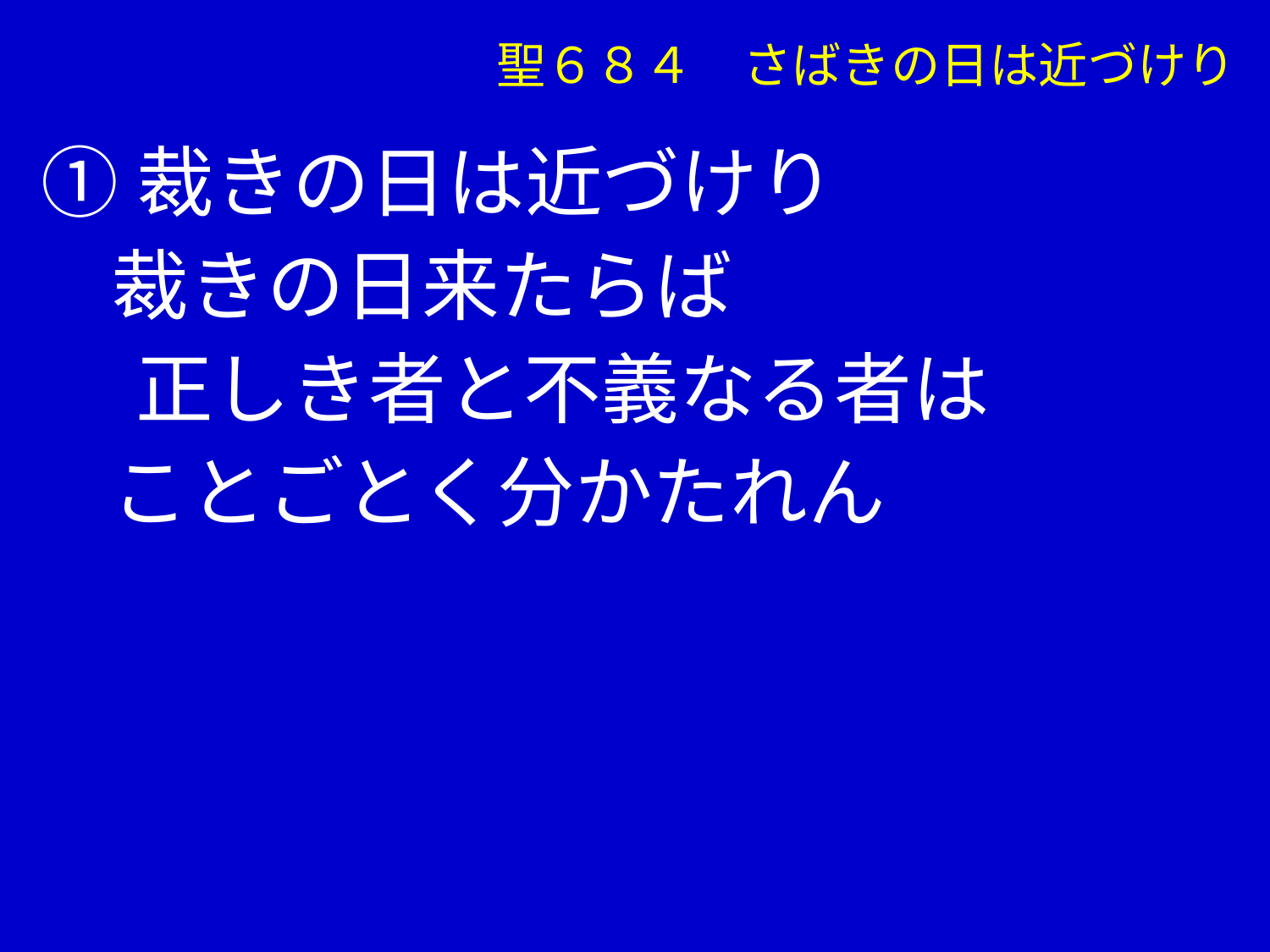

聖６８４　さばきの日は近づけり
①裁きの日は近づけり
   裁きの日来たらば
　 正しき者と不義なる者は
   ことごとく分かたれん